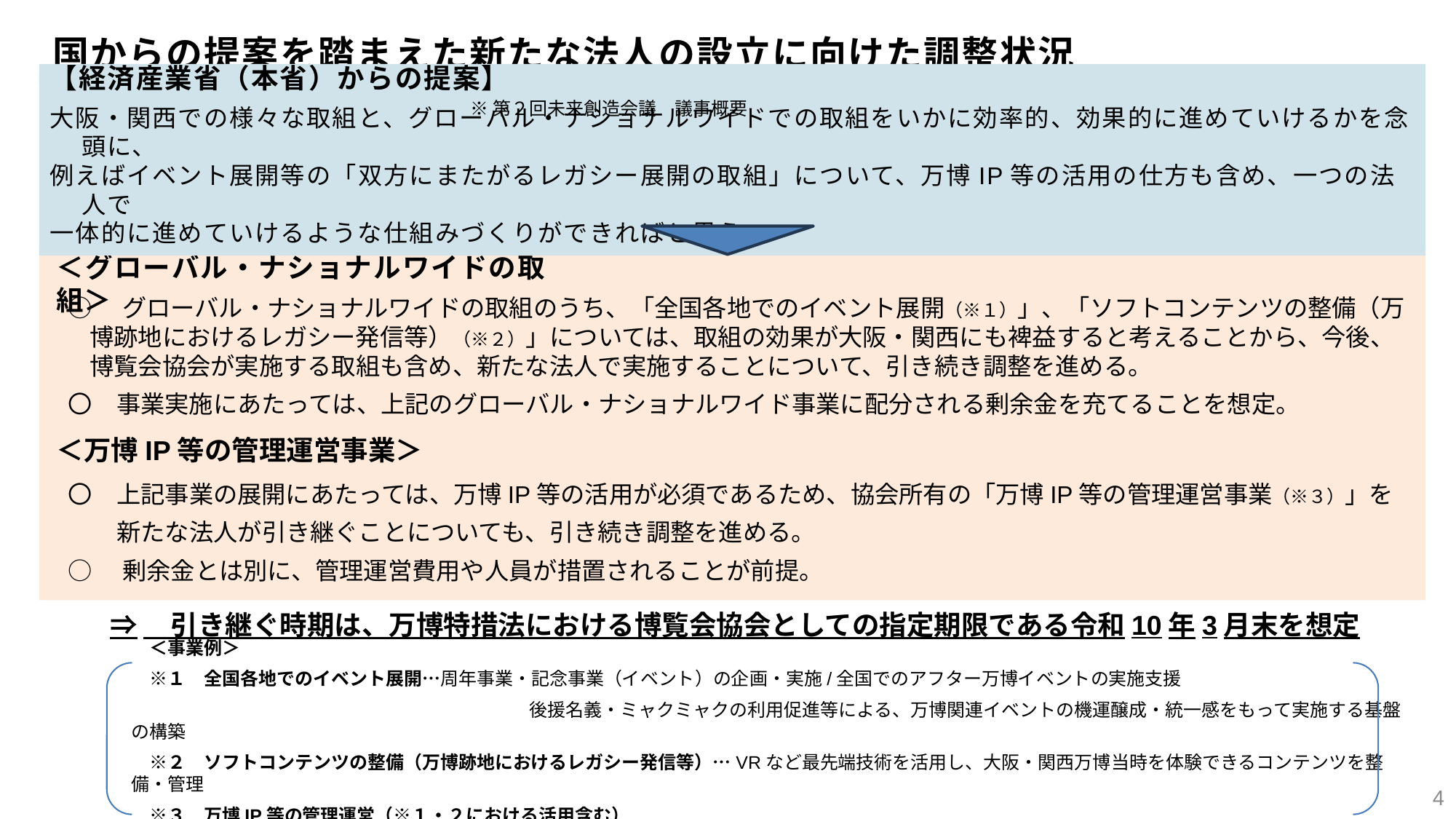

国からの提案を踏まえた新たな法人の設立に向けた調整状況
【経済産業省（本省）からの提案】
大阪・関西での様々な取組と、グローバル・ナショナルワイドでの取組をいかに効率的、効果的に進めていけるかを念頭に、
例えばイベント展開等の「双方にまたがるレガシー展開の取組」について、万博IP等の活用の仕方も含め、一つの法人で
一体的に進めていけるような仕組みづくりができればと思う。
※第２回未来創造会議　議事概要

○　グローバル・ナショナルワイドの取組のうち、「全国各地でのイベント展開（※１）」、「ソフトコンテンツの整備（万博跡地におけるレガシー発信等）（※２）」については、取組の効果が大阪・関西にも裨益すると考えることから、今後、博覧会協会が実施する取組も含め、新たな法人で実施することについて、引き続き調整を進める。
〇　事業実施にあたっては、上記のグローバル・ナショナルワイド事業に配分される剰余金を充てることを想定。

＜グローバル・ナショナルワイドの取組＞
＜万博IP等の管理運営事業＞
〇　上記事業の展開にあたっては、万博IP等の活用が必須であるため、協会所有の「万博IP等の管理運営事業（※３）」を
　　新たな法人が引き継ぐことについても、引き続き調整を進める。
○　剰余金とは別に、管理運営費用や人員が措置されることが前提。
⇒　引き継ぐ時期は、万博特措法における博覧会協会としての指定期限である令和10年3月末を想定
　＜事業例＞
　※１　全国各地でのイベント展開…周年事業・記念事業（イベント）の企画・実施/全国でのアフター万博イベントの実施支援
　　　　　　　　　　　　　　　　　　　　　    後援名義・ミャクミャクの利用促進等による、万博関連イベントの機運醸成・統一感をもって実施する基盤の構築
　※２　ソフトコンテンツの整備（万博跡地におけるレガシー発信等）…VRなど最先端技術を活用し、大阪・関西万博当時を体験できるコンテンツを整備・管理
　※３　万博IP等の管理運営（※１・２における活用含む）